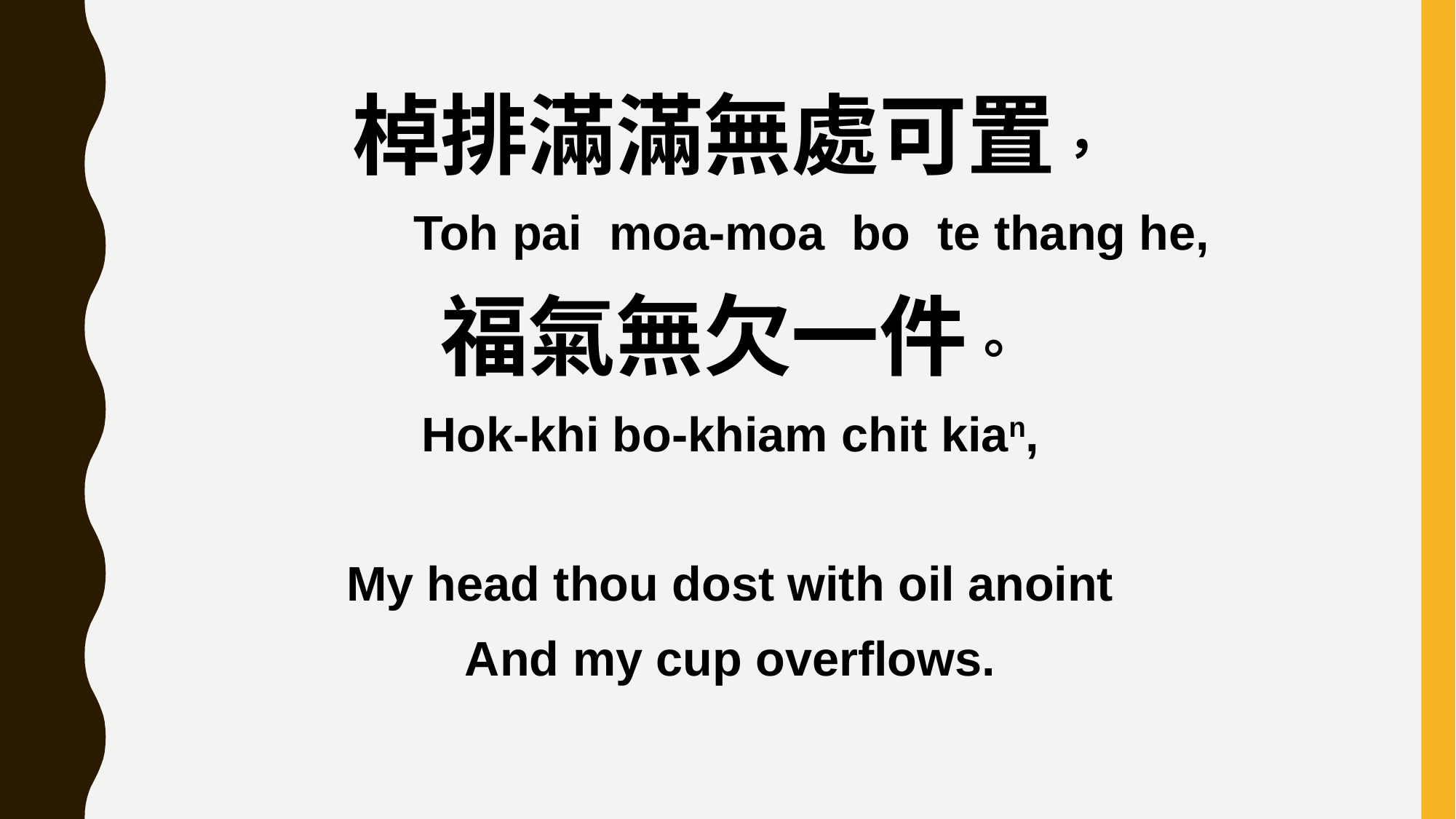

棹排滿滿無處可置，
                Toh pai  moa-moa  bo  te thang he,
福氣無欠一件。
Hok-khi bo-khiam chit kian,

My head thou dost with oil anoint
And my cup overflows.